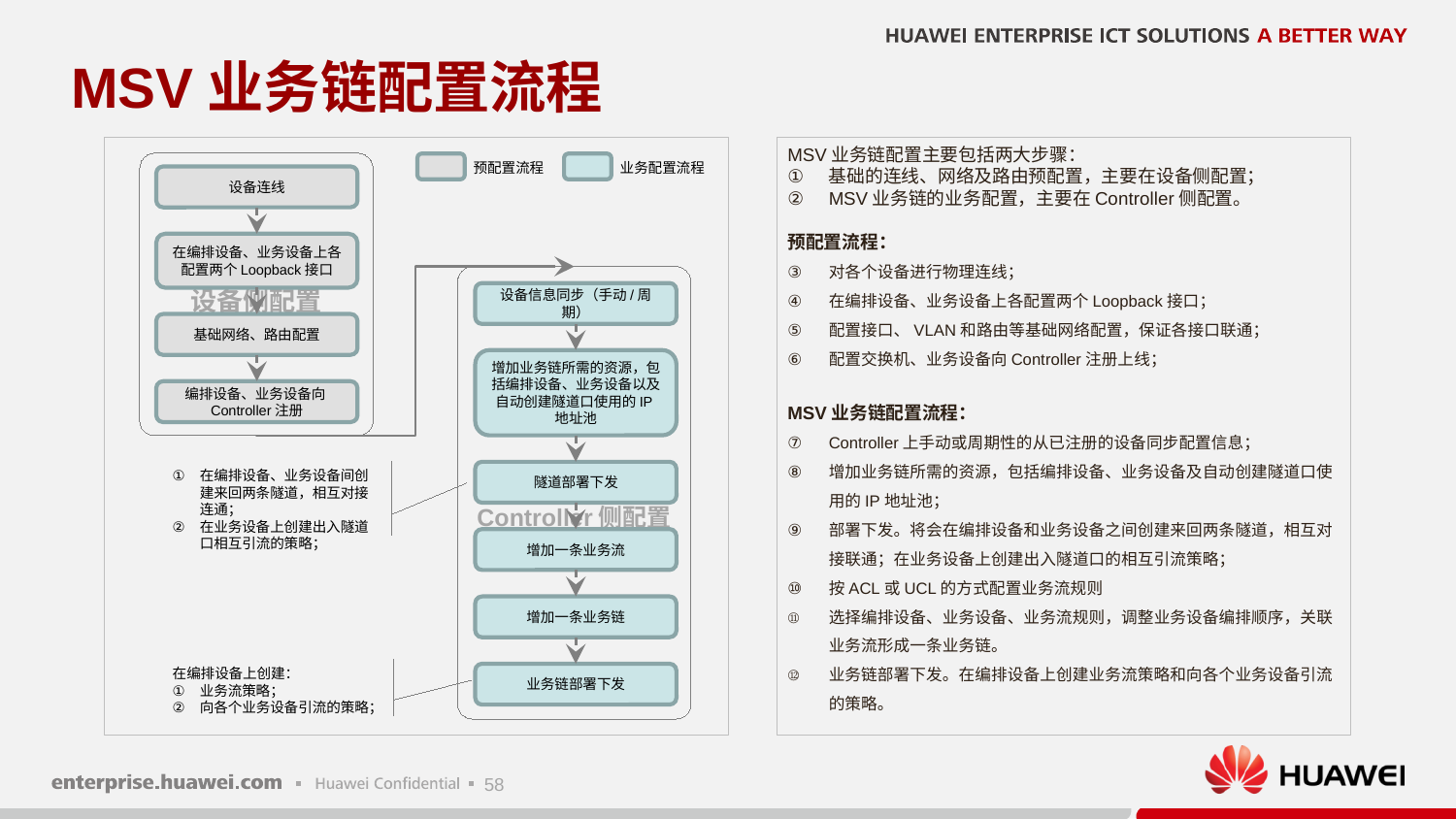

# MSV业务链配置流程

MSV业务链配置主要包括两大步骤：
基础的连线、网络及路由预配置，主要在设备侧配置；
MSV业务链的业务配置，主要在Controller侧配置。

预配置流程：
对各个设备进行物理连线；
在编排设备、业务设备上各配置两个Loopback接口；
配置接口、VLAN和路由等基础网络配置，保证各接口联通；
配置交换机、业务设备向Controller注册上线；

MSV业务链配置流程：
Controller上手动或周期性的从已注册的设备同步配置信息；
增加业务链所需的资源，包括编排设备、业务设备及自动创建隧道口使用的IP地址池；
部署下发。将会在编排设备和业务设备之间创建来回两条隧道，相互对接联通；在业务设备上创建出入隧道口的相互引流策略；
按ACL或UCL的方式配置业务流规则
选择编排设备、业务设备、业务流规则，调整业务设备编排顺序，关联业务流形成一条业务链。
业务链部署下发。在编排设备上创建业务流策略和向各个业务设备引流的策略。

设备侧配置

业务配置流程
预配置流程
设备连线
在编排设备、业务设备上各配置两个Loopback接口

Controller侧配置
设备信息同步（手动/周期）
基础网络、路由配置
增加业务链所需的资源，包括编排设备、业务设备以及自动创建隧道口使用的IP地址池
编排设备、业务设备向Controller注册
在编排设备、业务设备间创建来回两条隧道，相互对接连通；
在业务设备上创建出入隧道口相互引流的策略；
隧道部署下发
增加一条业务流
增加一条业务链
在编排设备上创建：
业务流策略；
向各个业务设备引流的策略；
业务链部署下发